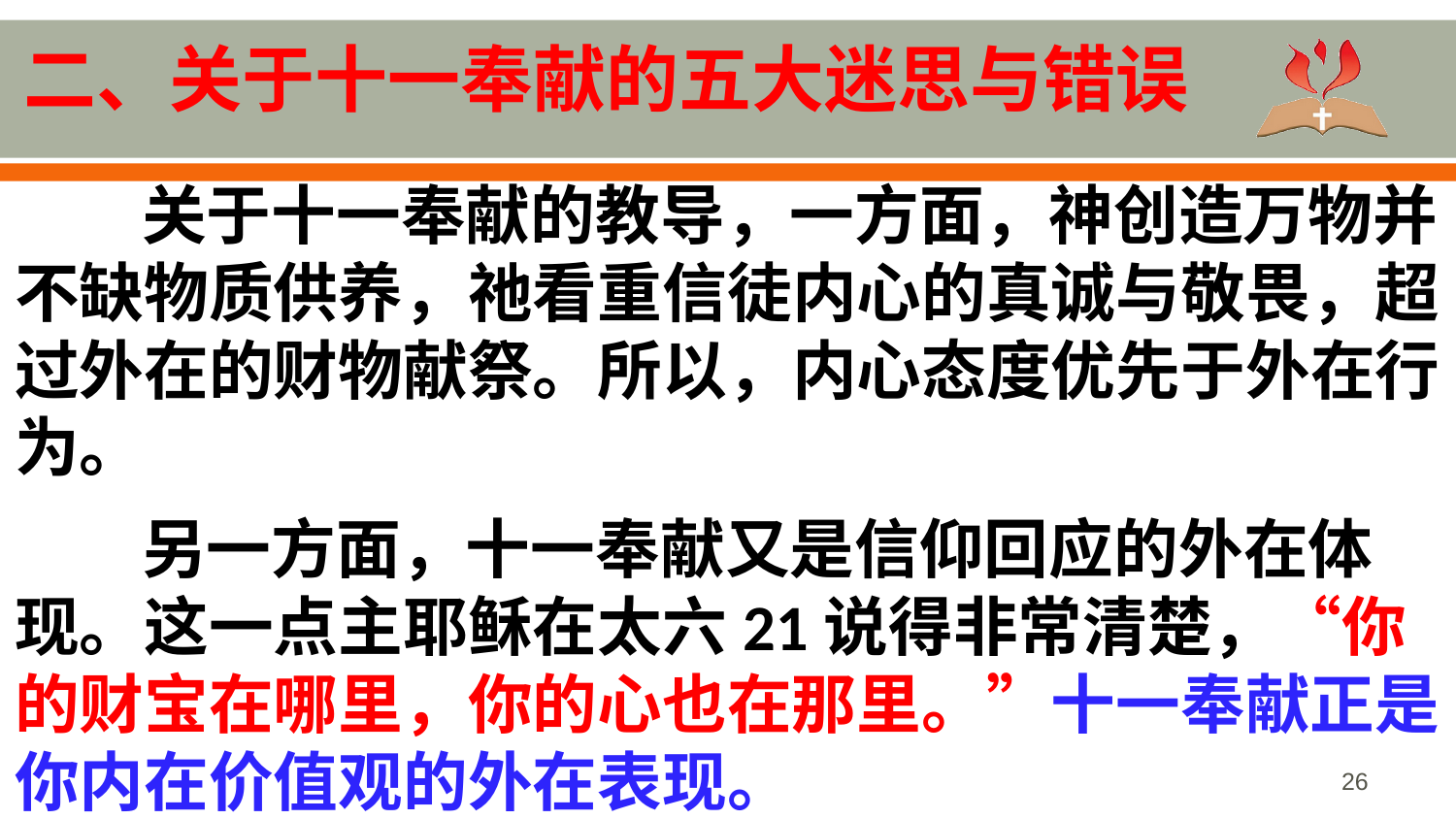

# 二、关于十一奉献的五大迷思与错误
关于十一奉献的教导，一方面，神创造万物并不缺物质供养，祂看重信徒内心的真诚与敬畏，超过外在的财物献祭。所以，内心态度优先于外在行为。
另一方面，十一奉献又是信仰回应的外在体现。这一点主耶稣在太六21说得非常清楚，“你的财宝在哪里，你的心也在那里。”十一奉献正是你内在价值观的外在表现。

26